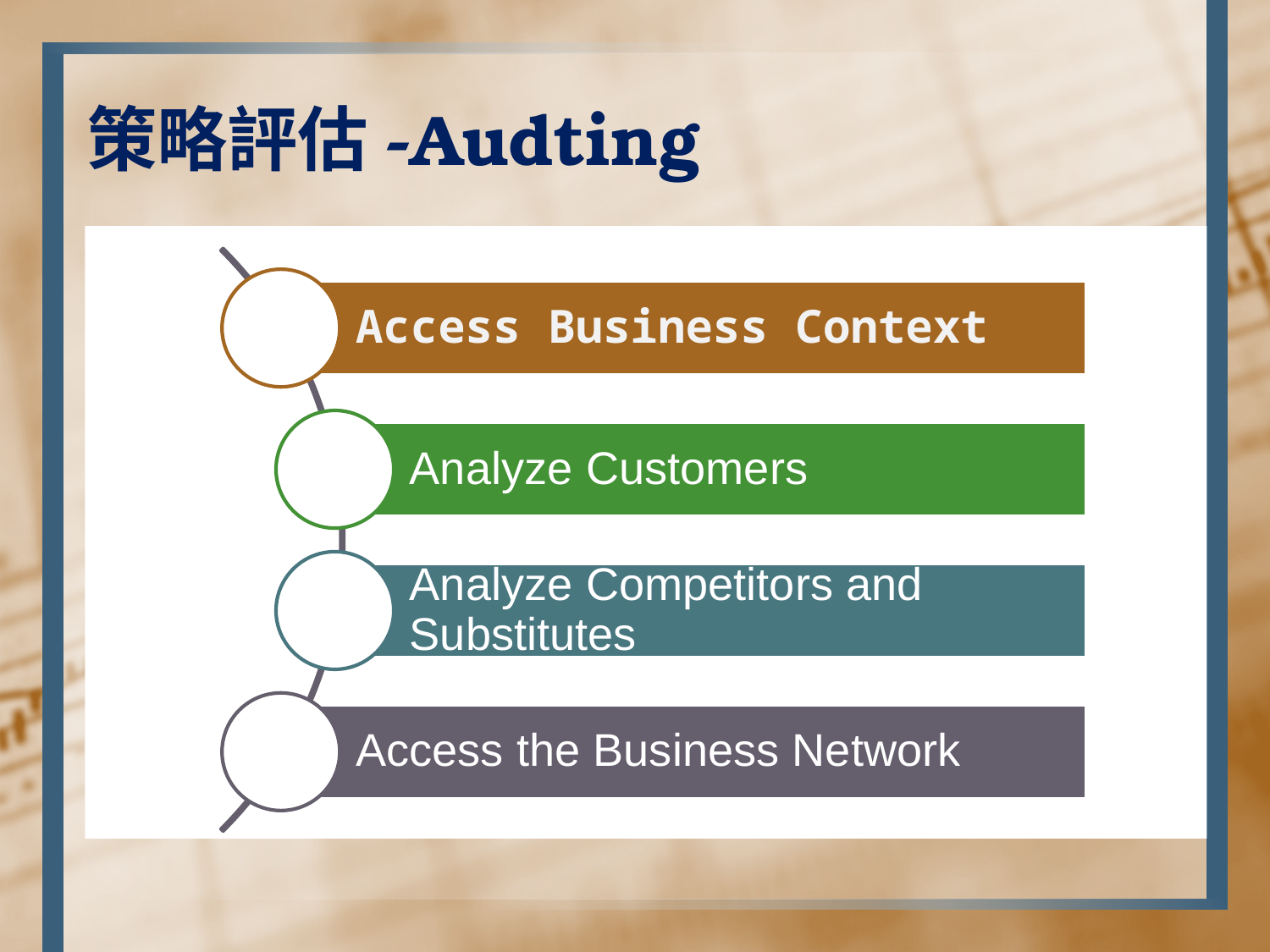

# 策略評估-Audting

Access Business Context
Analyze Customers
Analyze Competitors and Substitutes
Access the Business Network